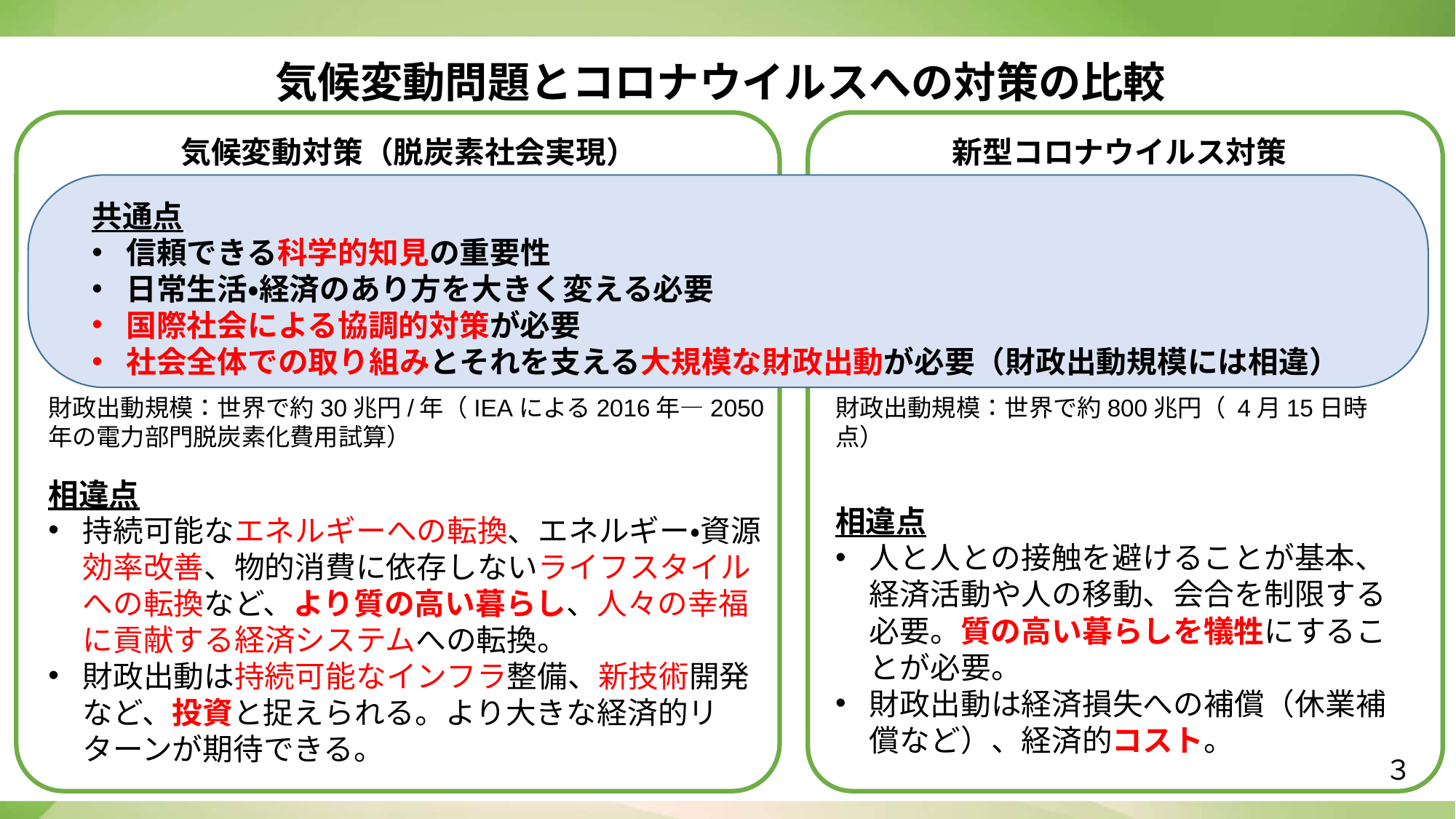

気候変動問題とコロナウイルスへの対策の比較

気候変動対策（脱炭素社会実現）

財政出動規模：世界で約30兆円/年（IEAによる2016年―2050年の電力部門脱炭素化費用試算）
相違点
持続可能なエネルギーへの転換、エネルギー・資源効率改善、物的消費に依存しないライフスタイルへの転換など、より質の高い暮らし、人々の幸福に貢献する経済システムへの転換。
財政出動は持続可能なインフラ整備、新技術開発など、投資と捉えられる。より大きな経済的リターンが期待できる。
新型コロナウイルス対策

財政出動規模：世界で約800兆円（ 4月15日時点）

相違点
人と人との接触を避けることが基本、経済活動や人の移動、会合を制限する必要。質の高い暮らしを犠牲にすることが必要。
財政出動は経済損失への補償（休業補償など）、経済的コスト。

共通点
信頼できる科学的知見の重要性
日常生活・経済のあり方を大きく変える必要
国際社会による協調的対策が必要
社会全体での取り組みとそれを支える大規模な財政出動が必要（財政出動規模には相違）
３